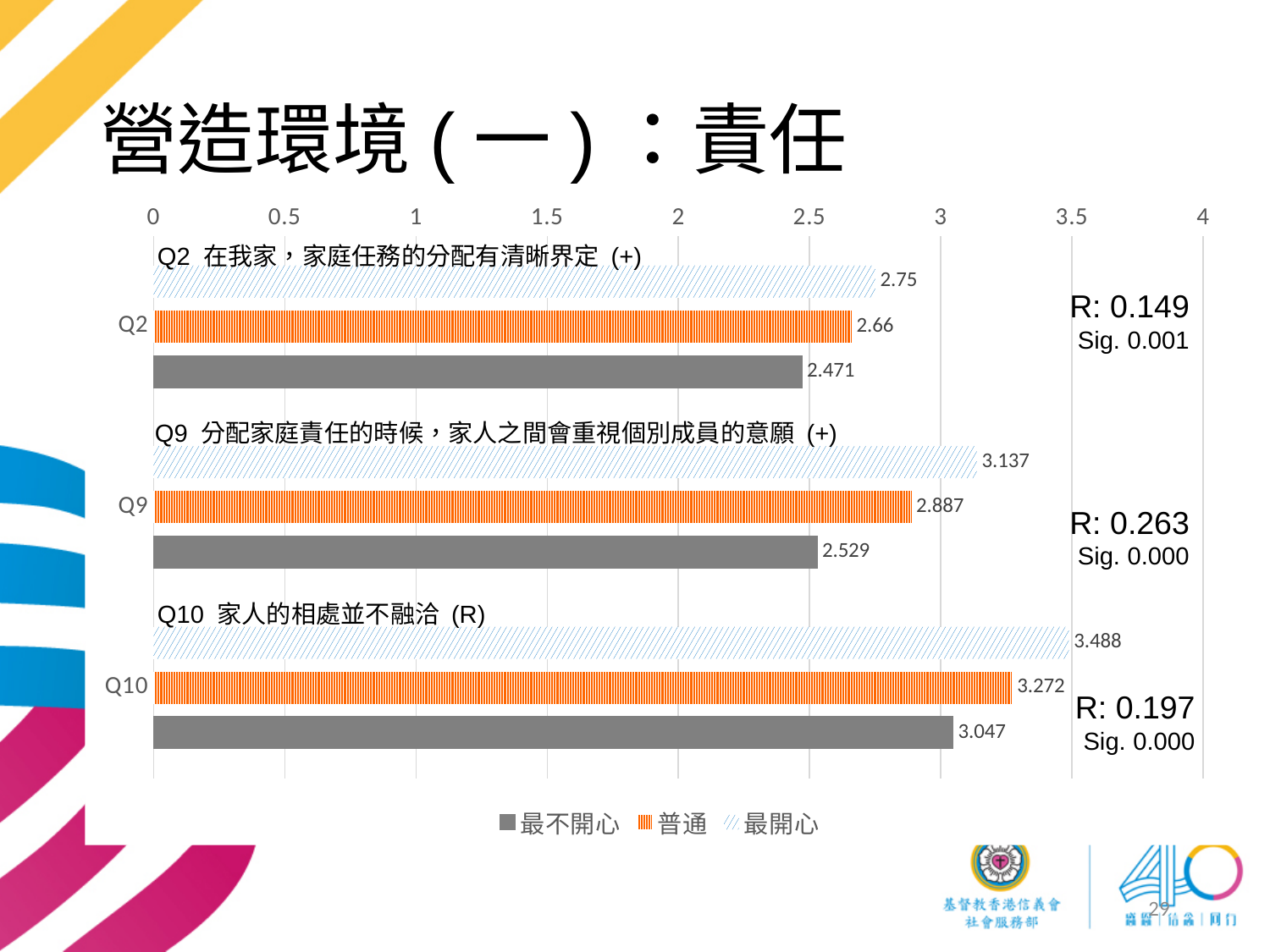

# 營造環境(一)：責任

### Chart

| Category | 最開心 | 普通 | 最不開心 |
|---|---|---|---|
| Q2 | 2.75 | 2.66 | 2.471 |
| Q9 | 3.137 | 2.887 | 2.529 |
| Q10 | 3.488 | 3.272 | 3.047 |
Q2 在我家，家庭任務的分配有清晰界定 (+)
R: 0.149
Sig. 0.001
Q9 分配家庭責任的時候，家人之間會重視個別成員的意願 (+)
R: 0.263
Sig. 0.000
Q10 家人的相處並不融洽 (R)
R: 0.197
Sig. 0.000
29